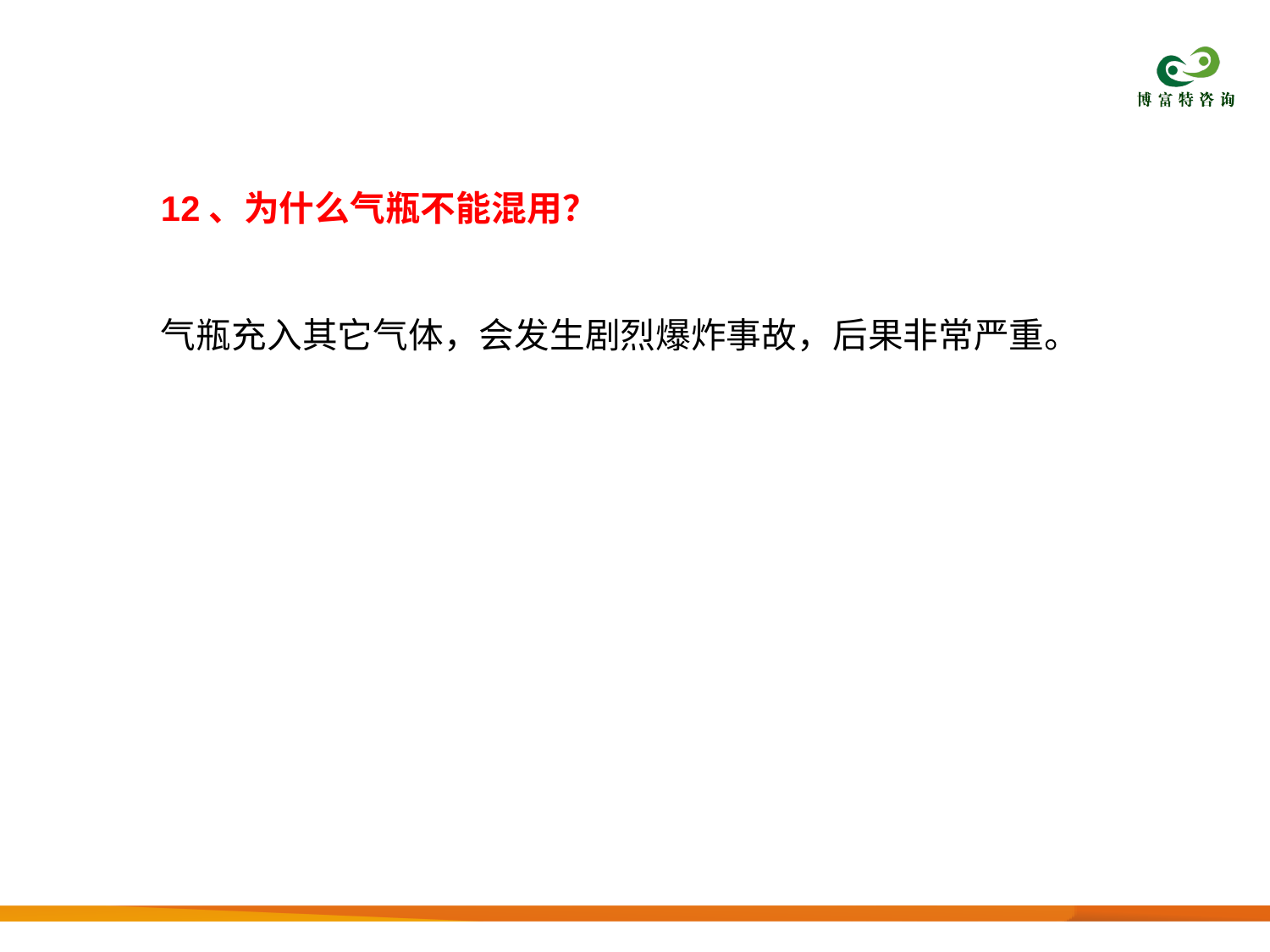

12、为什么气瓶不能混用？

气瓶充入其它气体，会发生剧烈爆炸事故，后果非常严重。